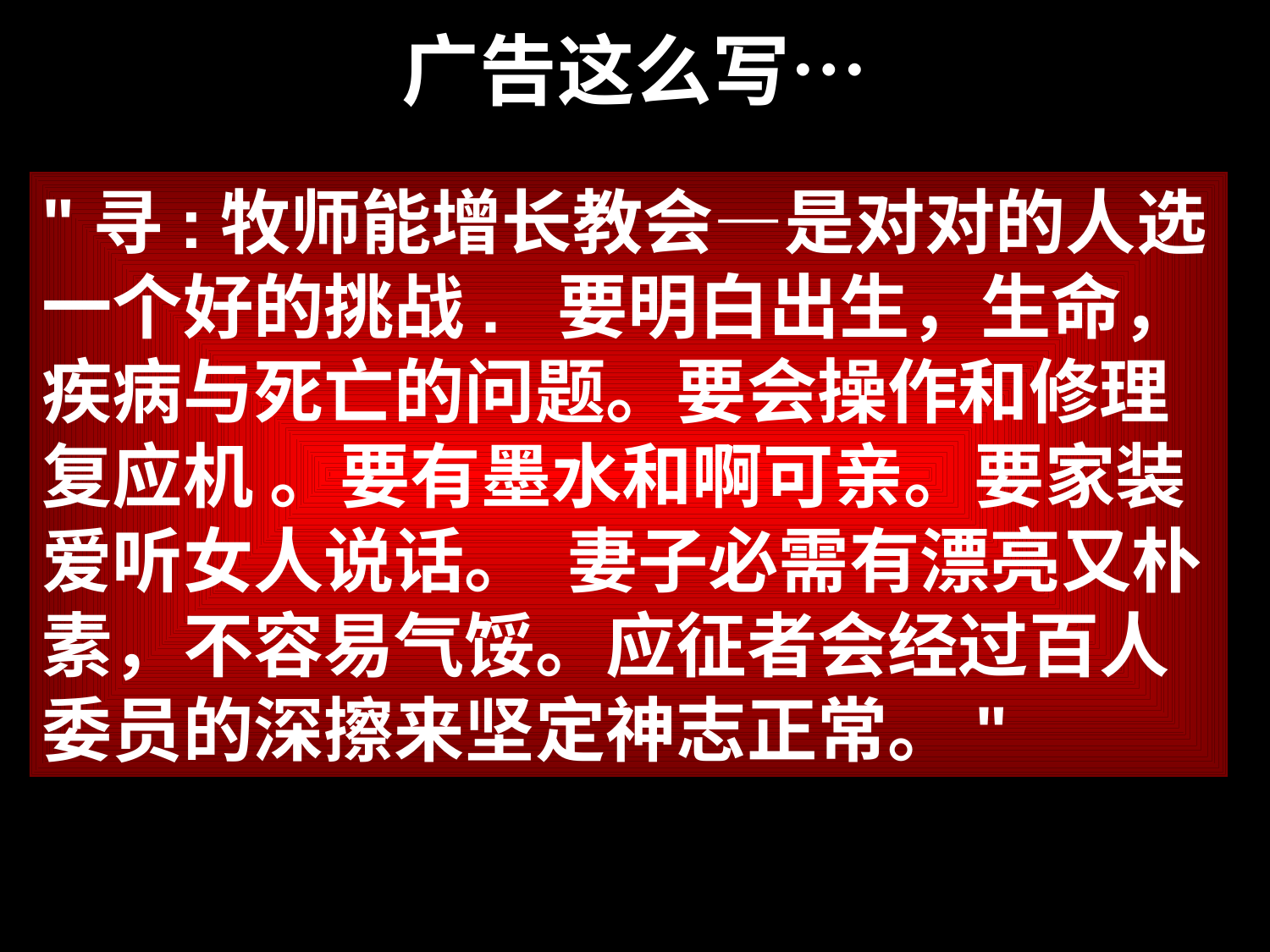

# 广告这么写…
"寻:牧师能增长教会—是对对的人选一个好的挑战.  要明白出生，生命，疾病与死亡的问题。要会操作和修理复应机 。要有墨水和啊可亲。要家装爱听女人说话。  妻子必需有漂亮又朴素，不容易气馁。应征者会经过百人委员的深擦来坚定神志正常。"